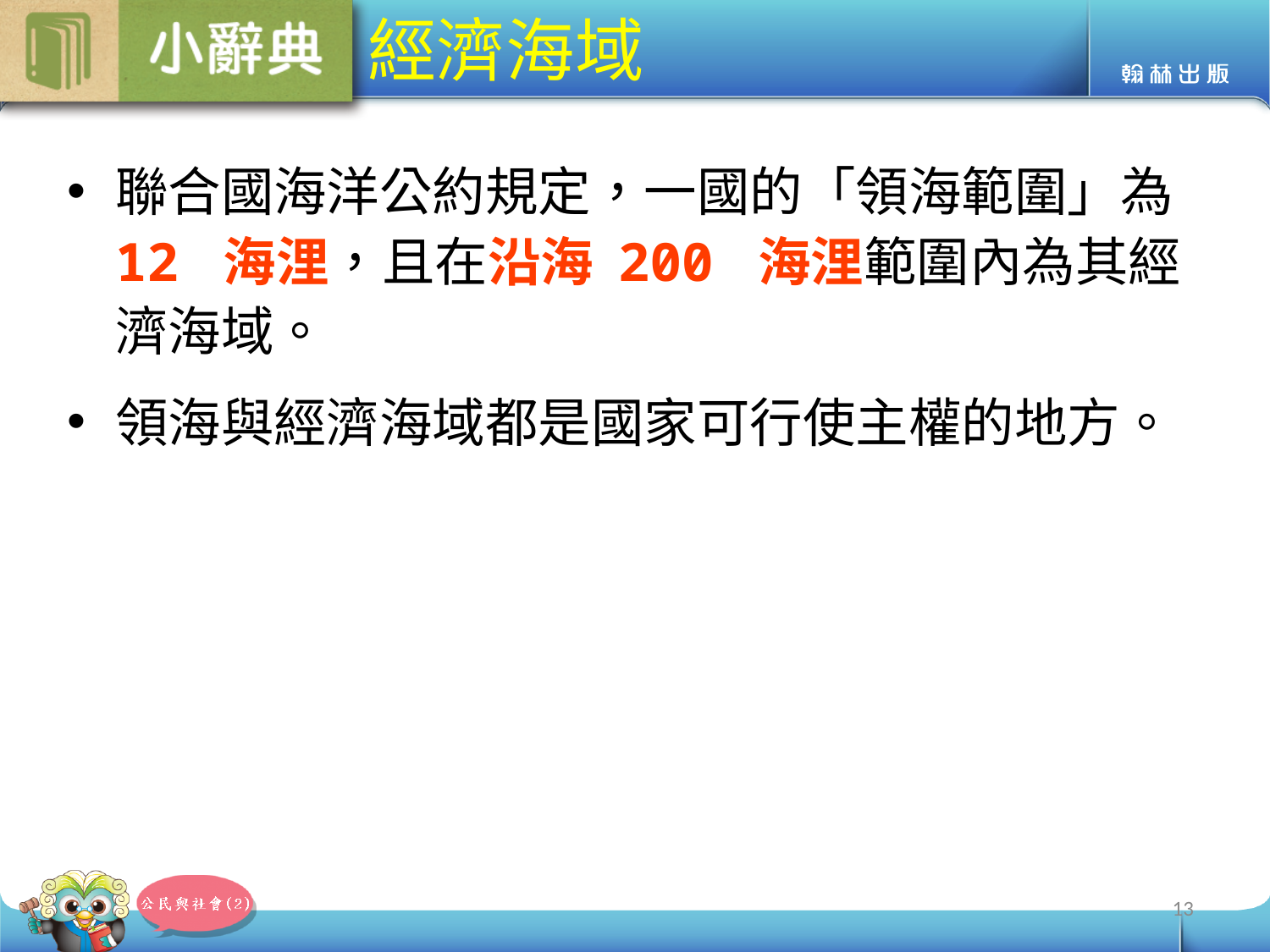

# 經濟海域
聯合國海洋公約規定，一國的「領海範圍」為 12 海浬，且在沿海 200 海浬範圍內為其經濟海域。
領海與經濟海域都是國家可行使主權的地方。
13